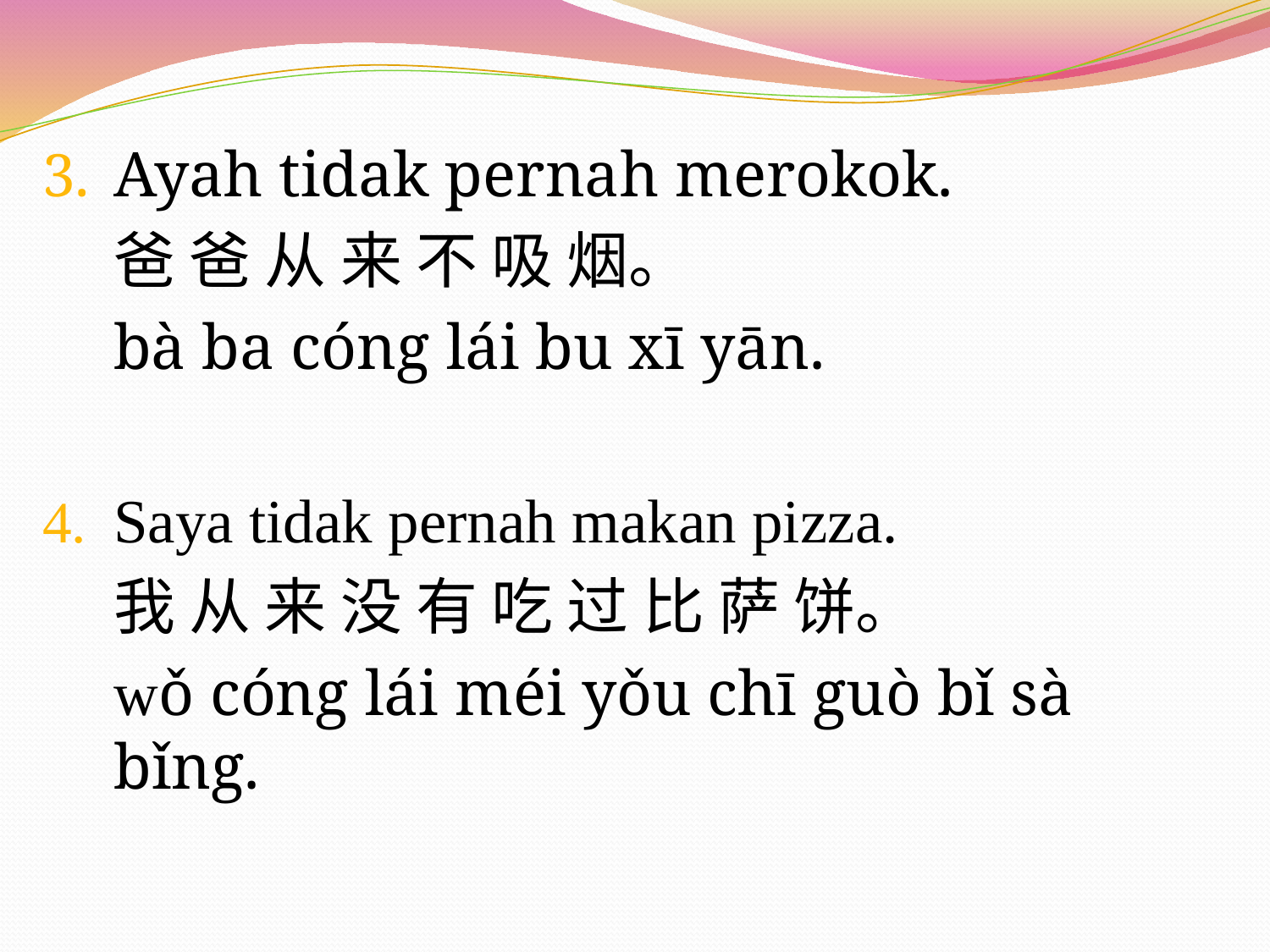

Ayah tidak pernah merokok.
	爸 爸 从 来 不 吸 烟。
	bà ba cóng lái bu xī yān.

Saya tidak pernah makan pizza.
	我 从 来 没 有 吃 过 比 萨 饼。
	wǒ cóng lái méi yǒu chī guò bǐ sà bǐng.